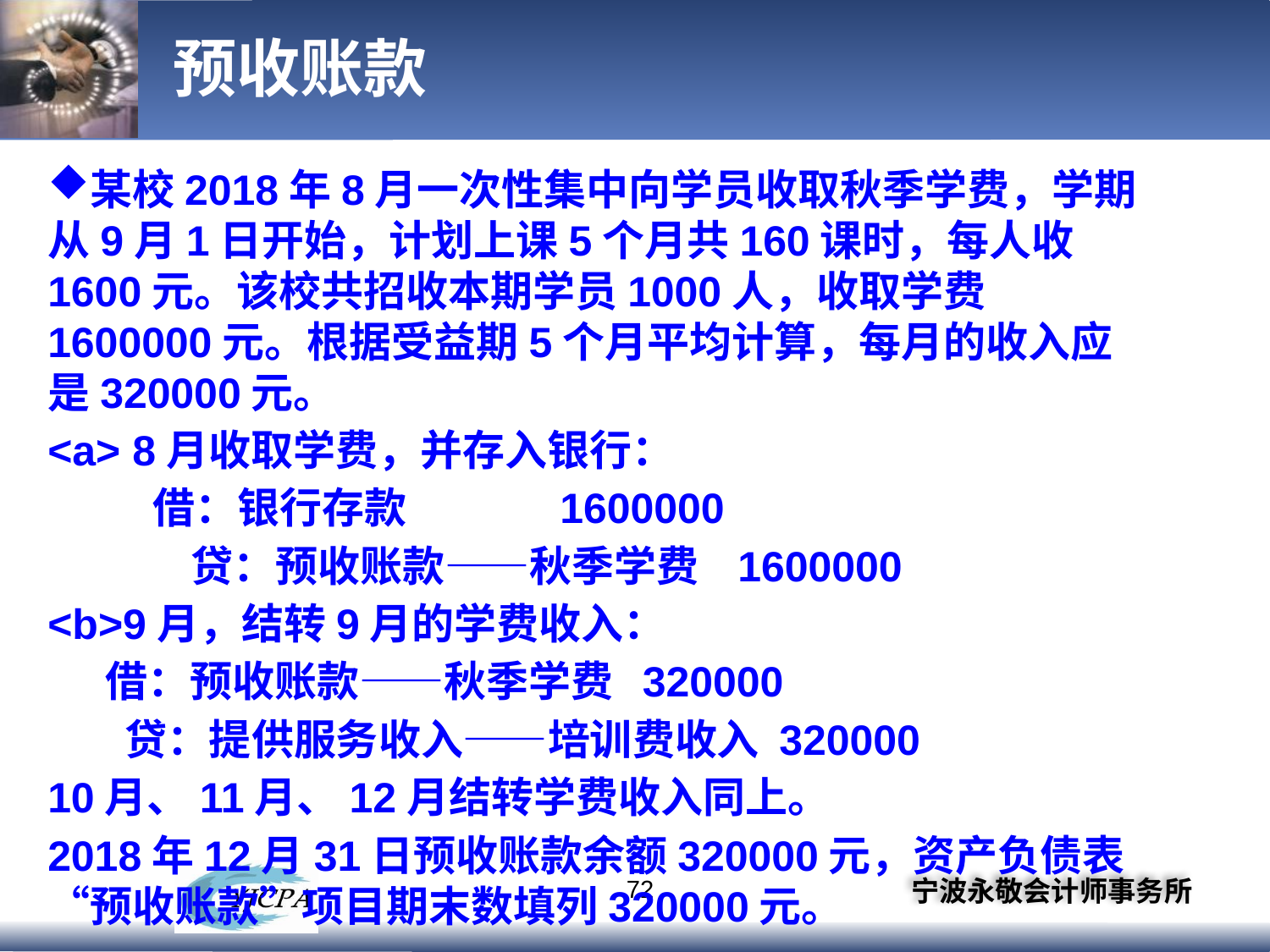

# 预收账款
某校2018年8月一次性集中向学员收取秋季学费，学期从9月1日开始，计划上课5个月共160课时，每人收1600元。该校共招收本期学员1000人，收取学费1600000元。根据受益期5个月平均计算，每月的收入应是320000元。
<a> 8月收取学费，并存入银行：
          借：银行存款               1600000
              贷：预收账款——秋季学费   1600000
<b>9月，结转9月的学费收入：
     借：预收账款——秋季学费  320000
       贷：提供服务收入——培训费收入 320000
10月、11月、12月结转学费收入同上。
2018年12月31日预收账款余额320000元，资产负债表“预收账款”项目期末数填列320000元。